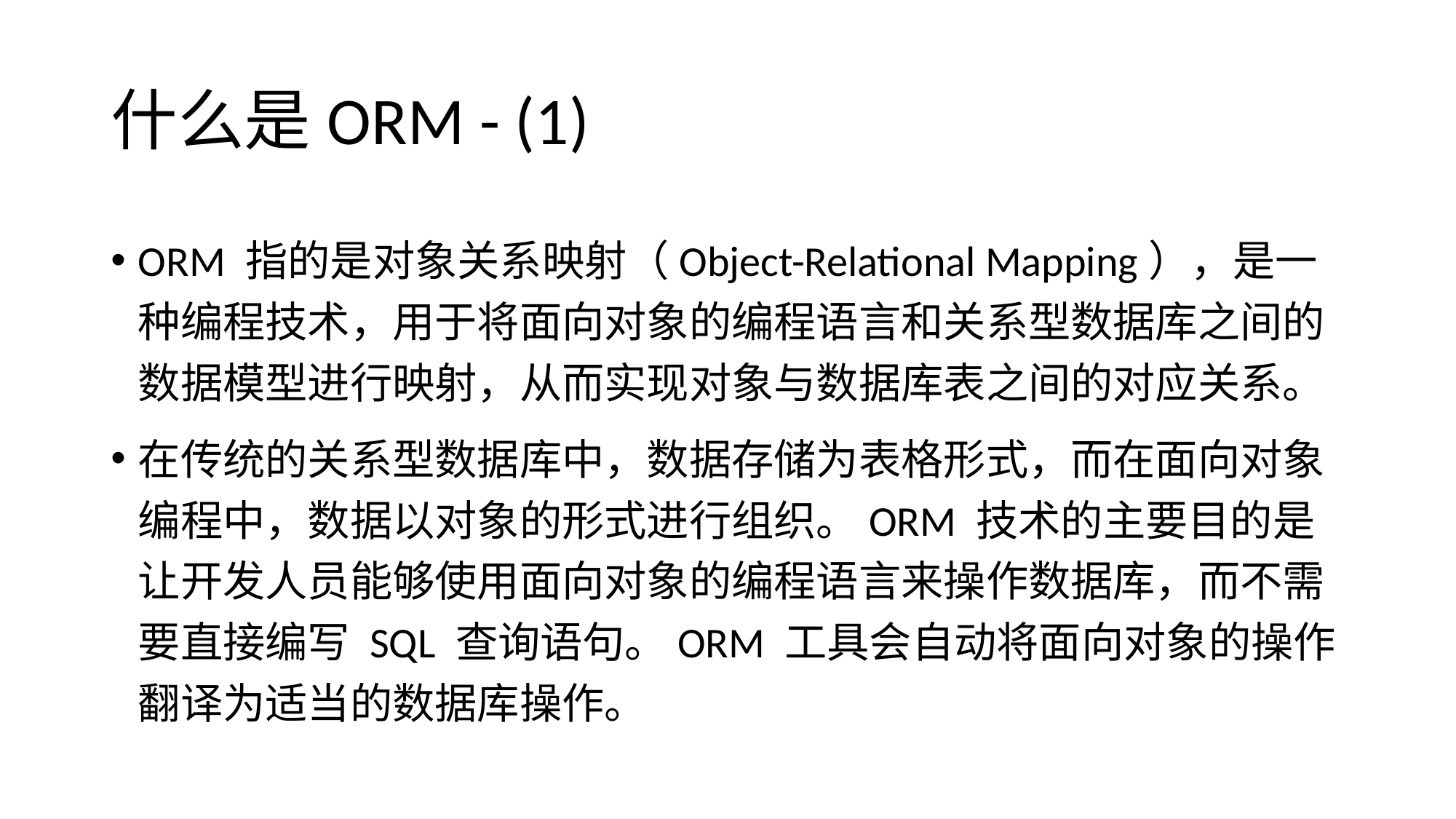

# 什么是ORM - (1)
ORM 指的是对象关系映射（Object-Relational Mapping），是一种编程技术，用于将面向对象的编程语言和关系型数据库之间的数据模型进行映射，从而实现对象与数据库表之间的对应关系。
在传统的关系型数据库中，数据存储为表格形式，而在面向对象编程中，数据以对象的形式进行组织。ORM 技术的主要目的是让开发人员能够使用面向对象的编程语言来操作数据库，而不需要直接编写 SQL 查询语句。ORM 工具会自动将面向对象的操作翻译为适当的数据库操作。